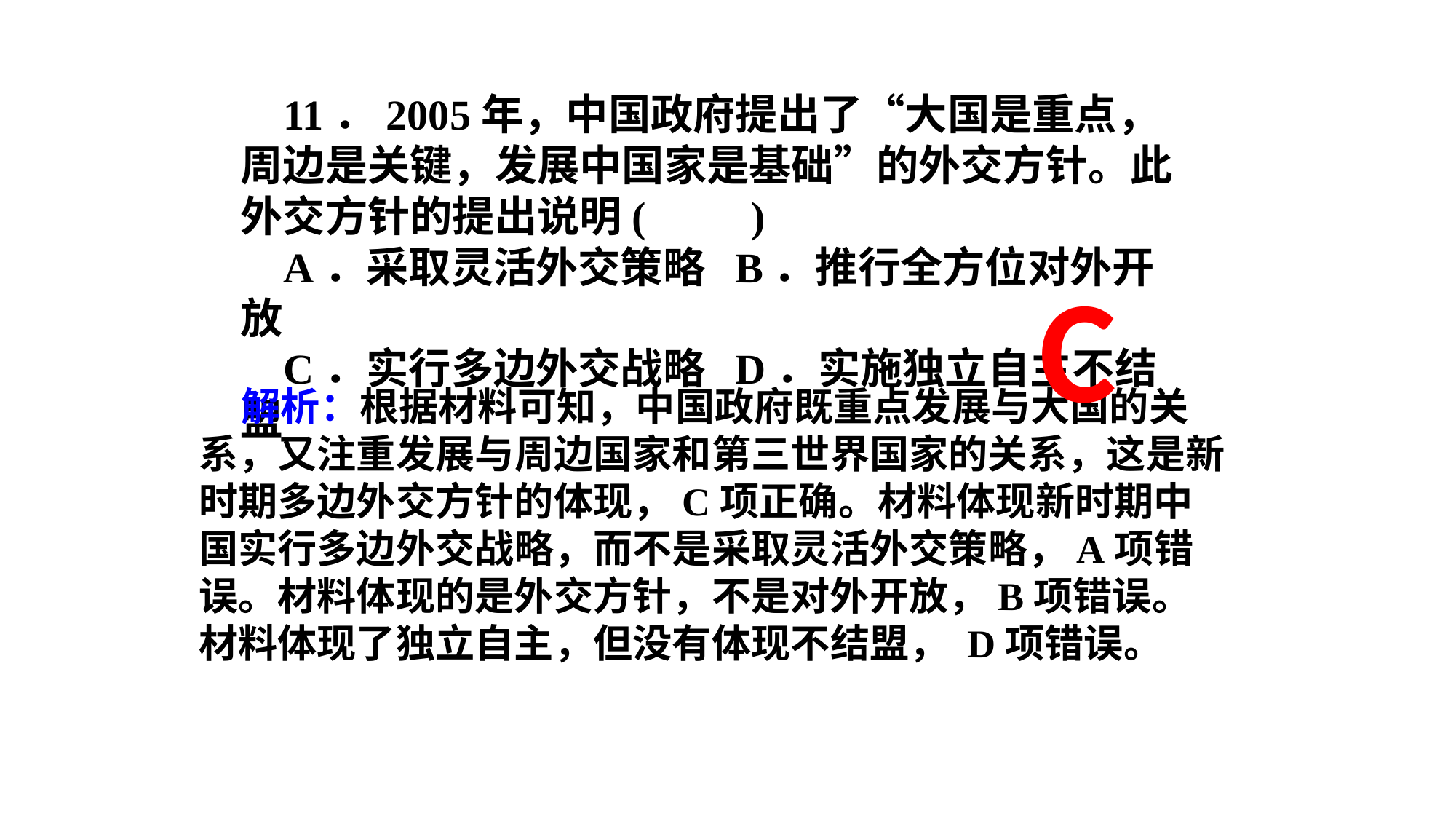

11．2005年，中国政府提出了“大国是重点，周边是关键，发展中国家是基础”的外交方针。此外交方针的提出说明(　　)
A．采取灵活外交策略  B．推行全方位对外开放
C．实行多边外交战略  D．实施独立自主不结盟
C
解析：根据材料可知，中国政府既重点发展与大国的关系，又注重发展与周边国家和第三世界国家的关系，这是新时期多边外交方针的体现，C项正确。材料体现新时期中国实行多边外交战略，而不是采取灵活外交策略，A项错误。材料体现的是外交方针，不是对外开放，B项错误。材料体现了独立自主，但没有体现不结盟， D项错误。